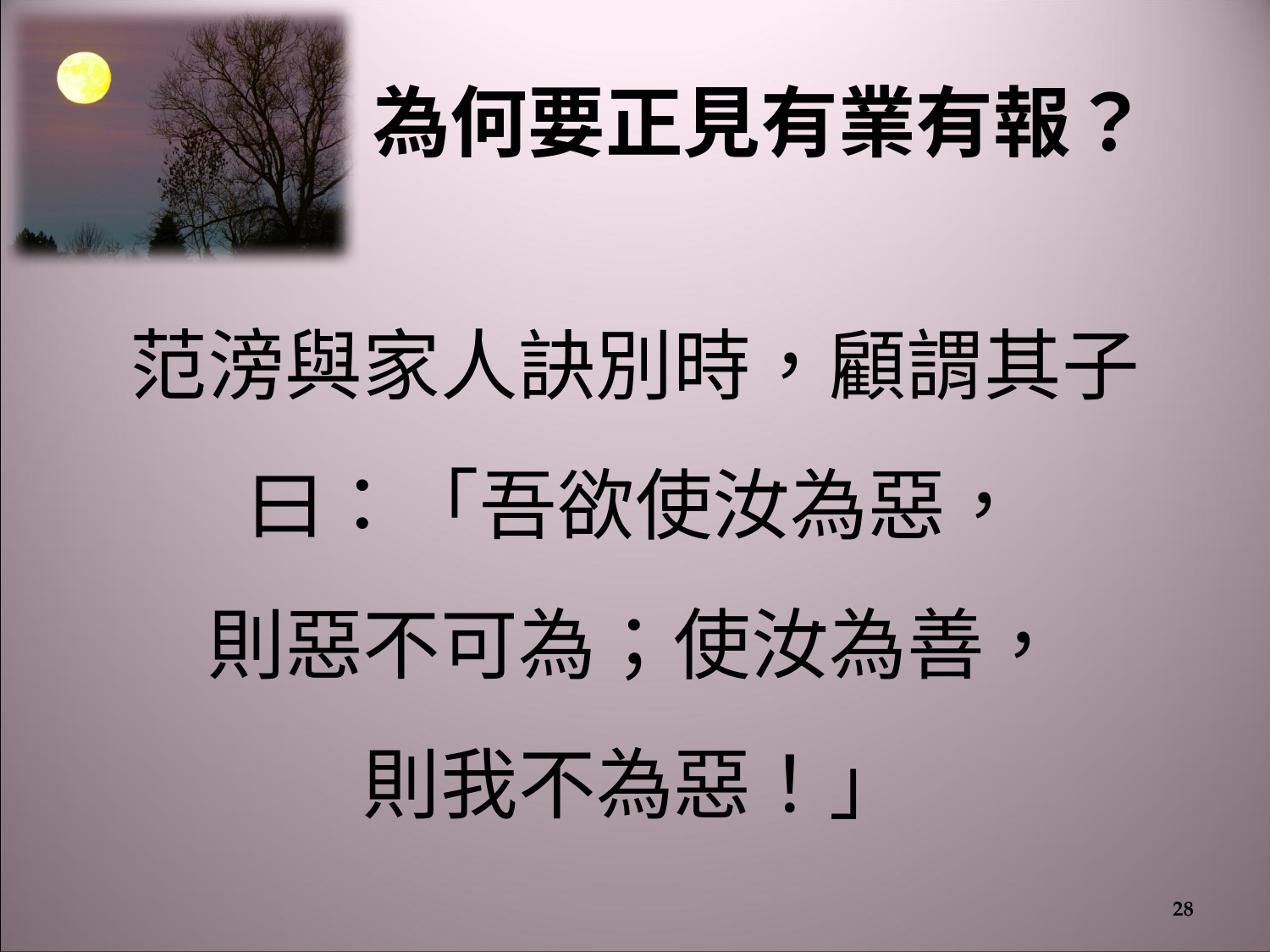

# 為何要正見有業有報？
范滂與家人訣別時，顧謂其子曰：「吾欲使汝為惡，
則惡不可為；使汝為善，
則我不為惡！」
28